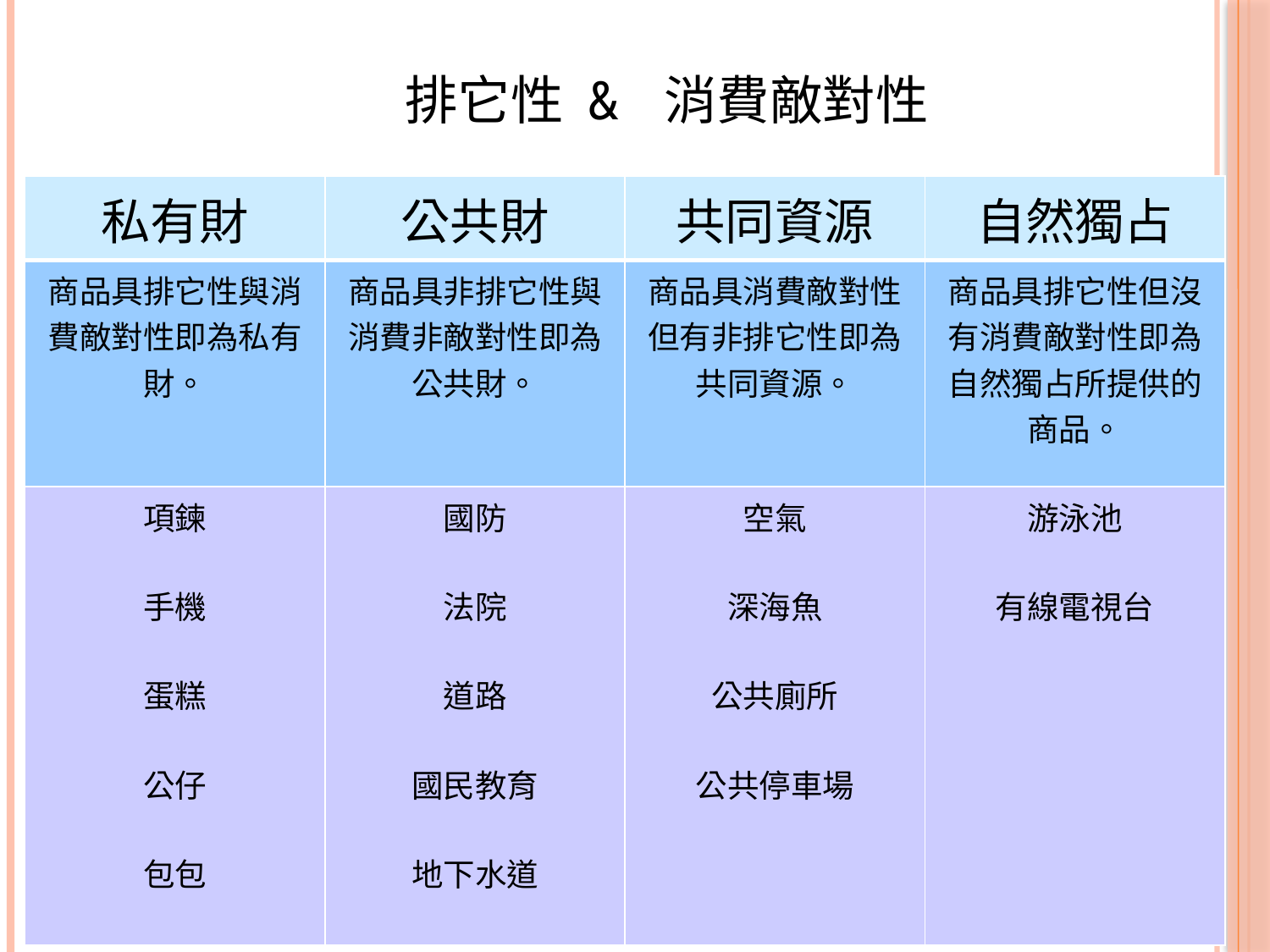

# 排它性 & 消費敵對性
| 私有財 | 公共財 | 共同資源 | 自然獨占 |
| --- | --- | --- | --- |
| 商品具排它性與消費敵對性即為私有財。 | 商品具非排它性與消費非敵對性即為公共財。 | 商品具消費敵對性但有非排它性即為共同資源。 | 商品具排它性但沒有消費敵對性即為自然獨占所提供的商品。 |
| 項鍊 手機 蛋糕 公仔 包包 | 國防 法院 道路 國民教育 地下水道 | 空氣 深海魚 公共廁所 公共停車場 | 游泳池 有線電視台 |